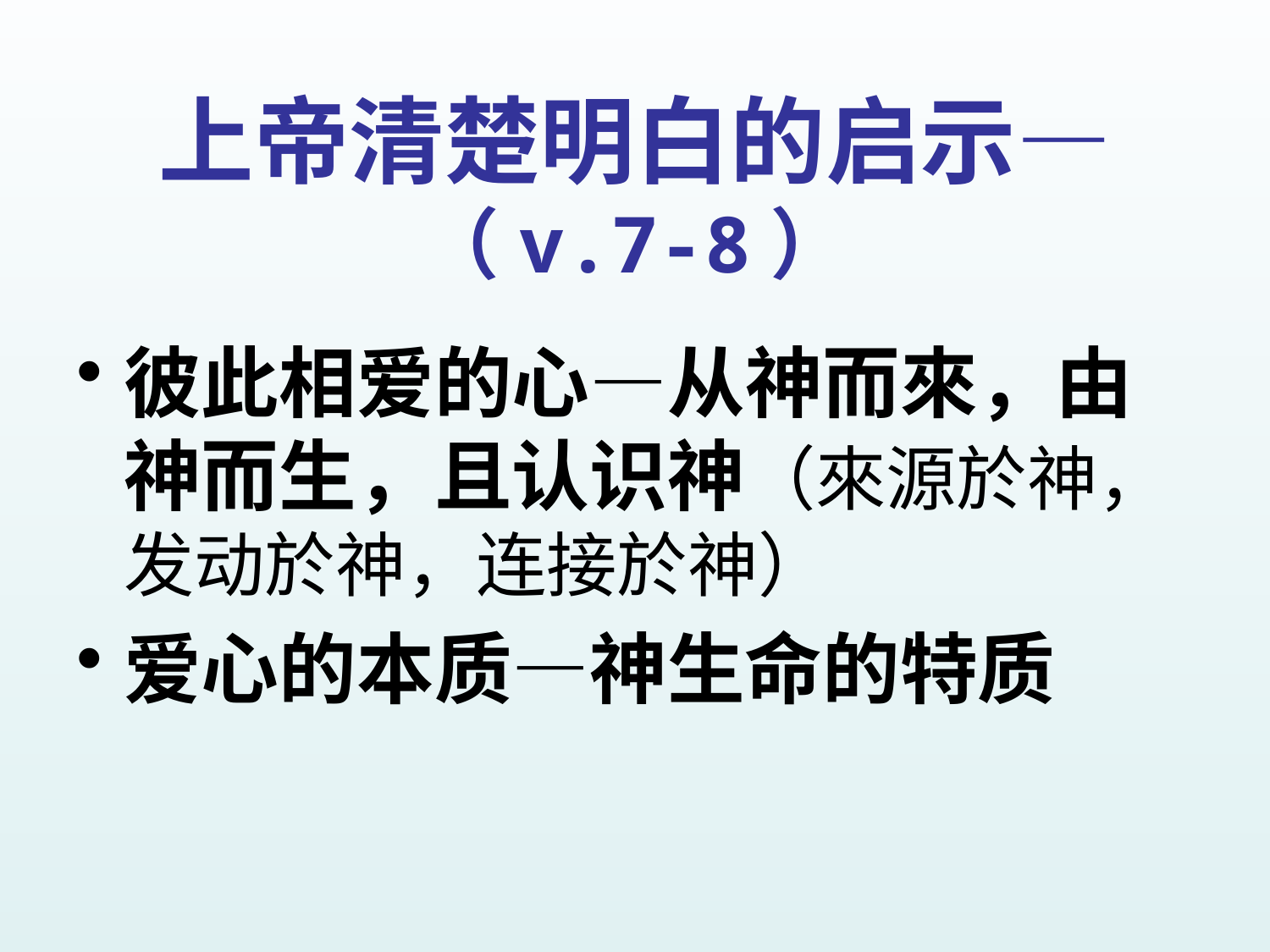

# 上帝清楚明白的启示— （v.7-8）
彼此相爱的心—从神而來，由神而生，且认识神（來源於神，发动於神，连接於神）
爱心的本质—神生命的特质